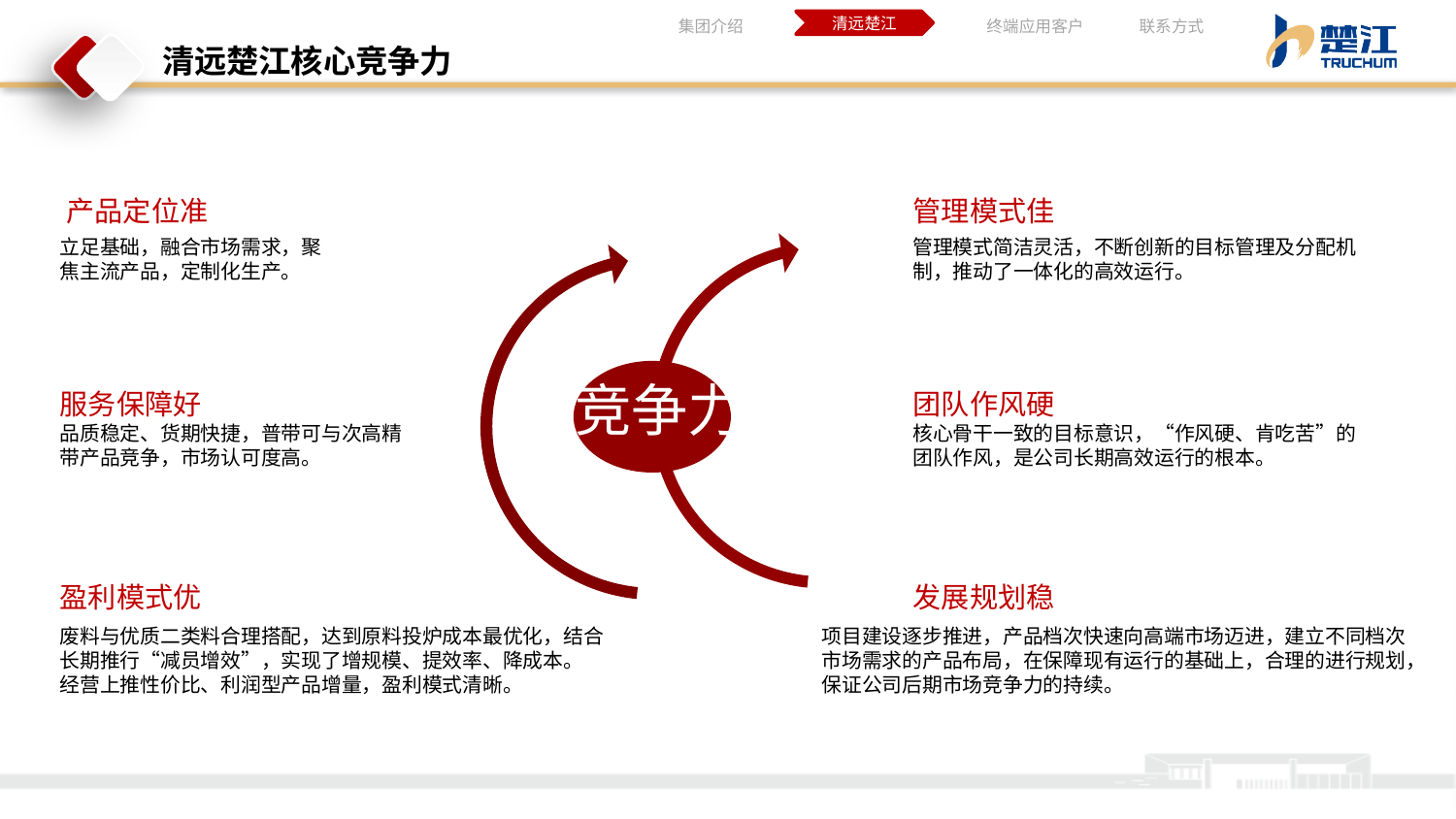

集团介绍
终端应用客户
联系方式
清远楚江
清远楚江核心竞争力
 产品定位准

管理模式佳
立足基础，融合市场需求，聚焦主流产品，定制化生产。

管理模式简洁灵活，不断创新的目标管理及分配机制，推动了一体化的高效运行。

竞争力
服务保障好
团队作风硬
品质稳定、货期快捷，普带可与次高精带产品竞争，市场认可度高。
核心骨干一致的目标意识，“作风硬、肯吃苦”的
团队作风，是公司长期高效运行的根本。
盈利模式优
发展规划稳
废料与优质二类料合理搭配，达到原料投炉成本最优化，结合长期推行“减员增效”，实现了增规模、提效率、降成本。
经营上推性价比、利润型产品增量，盈利模式清晰。
项目建设逐步推进，产品档次快速向高端市场迈进，建立不同档次市场需求的产品布局，在保障现有运行的基础上，合理的进行规划，保证公司后期市场竞争力的持续。